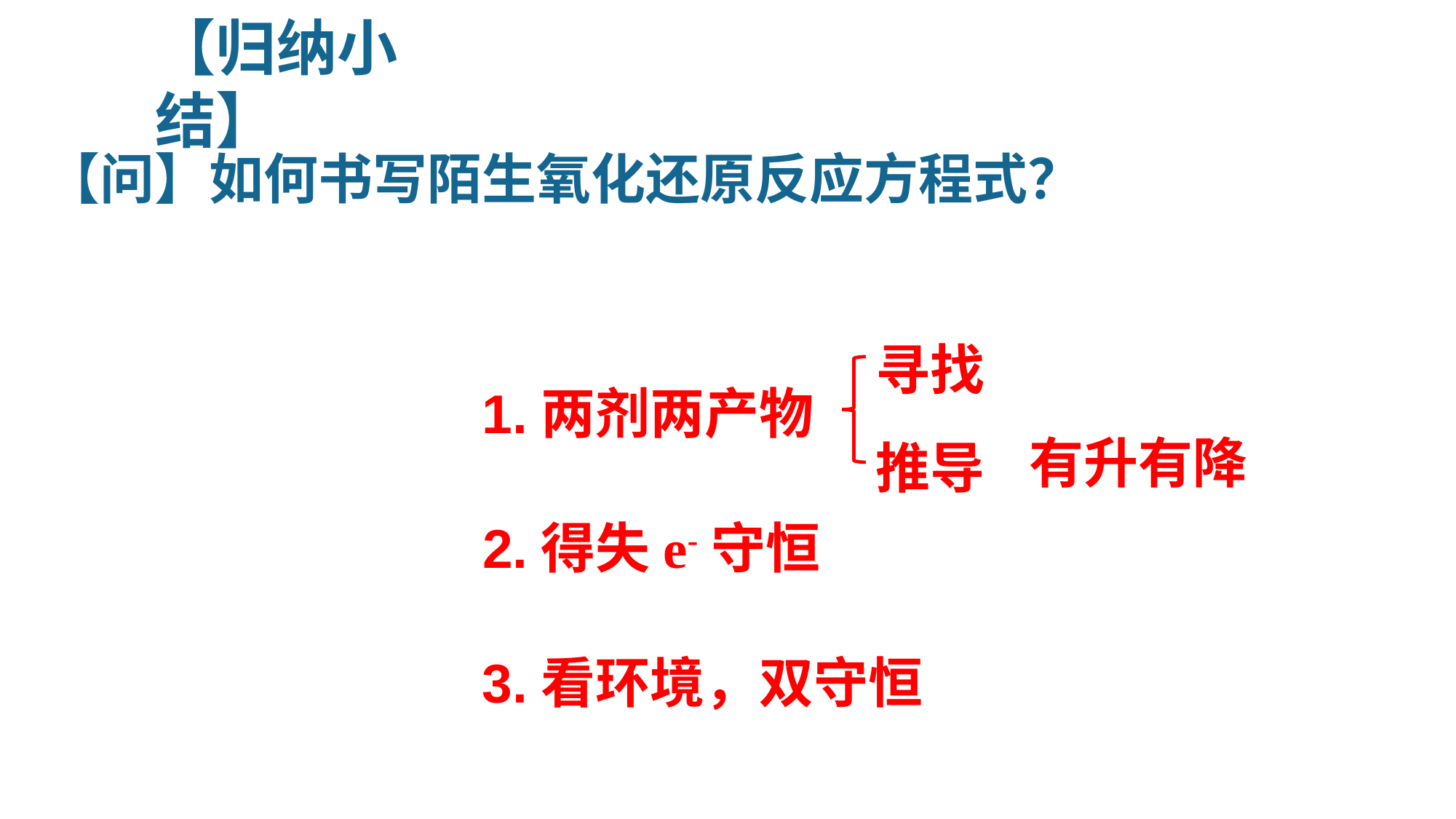

【归纳小结】
【问】如何书写陌生氧化还原反应方程式？
寻找
推导

1.两剂两产物
有升有降
2.得失e-守恒
3.看环境，双守恒